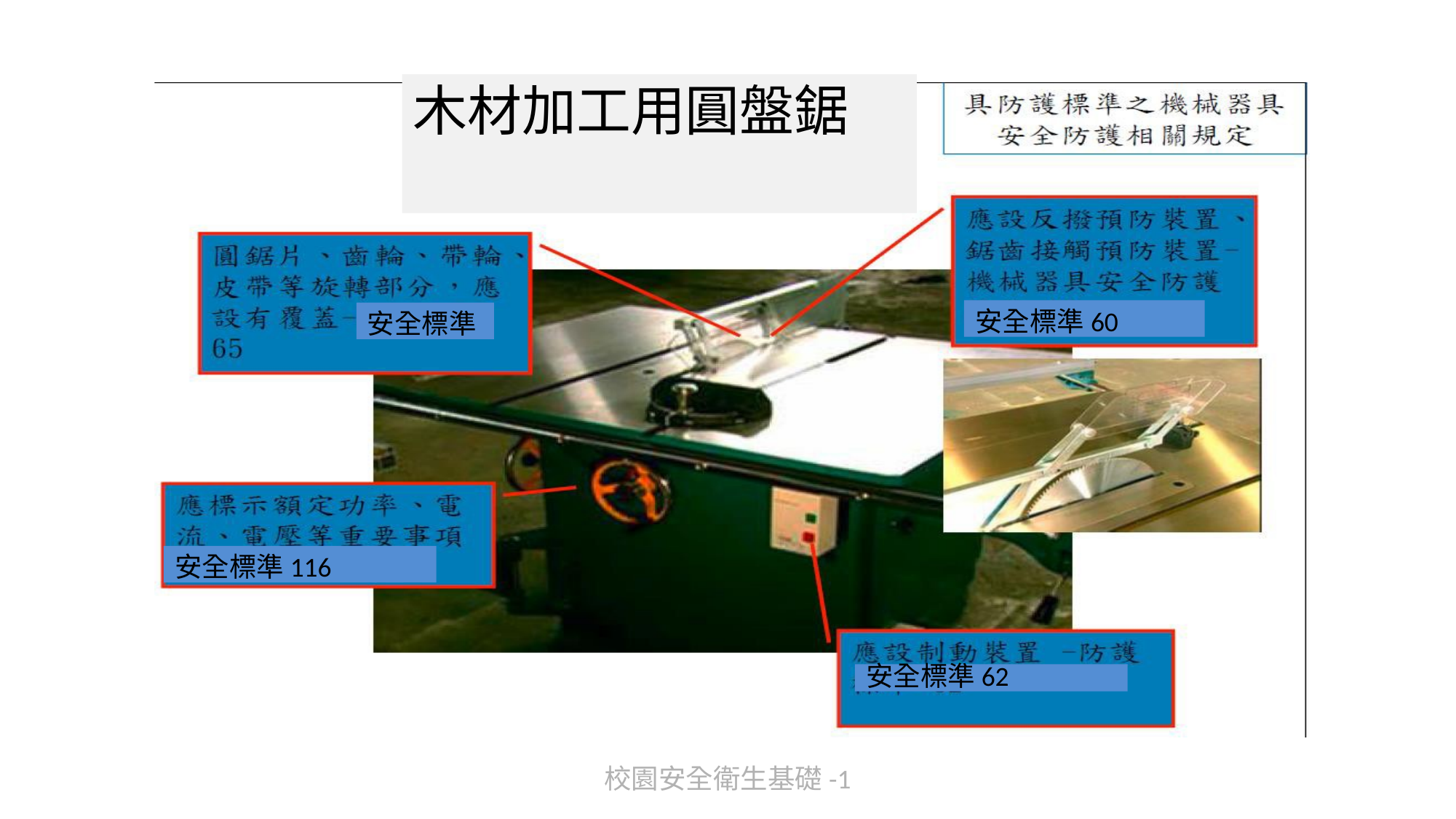

# 木材加工用圓盤鋸

安全標準60
安全標準
安全標準116
安全標準62
校園安全衛生基礎-1
194